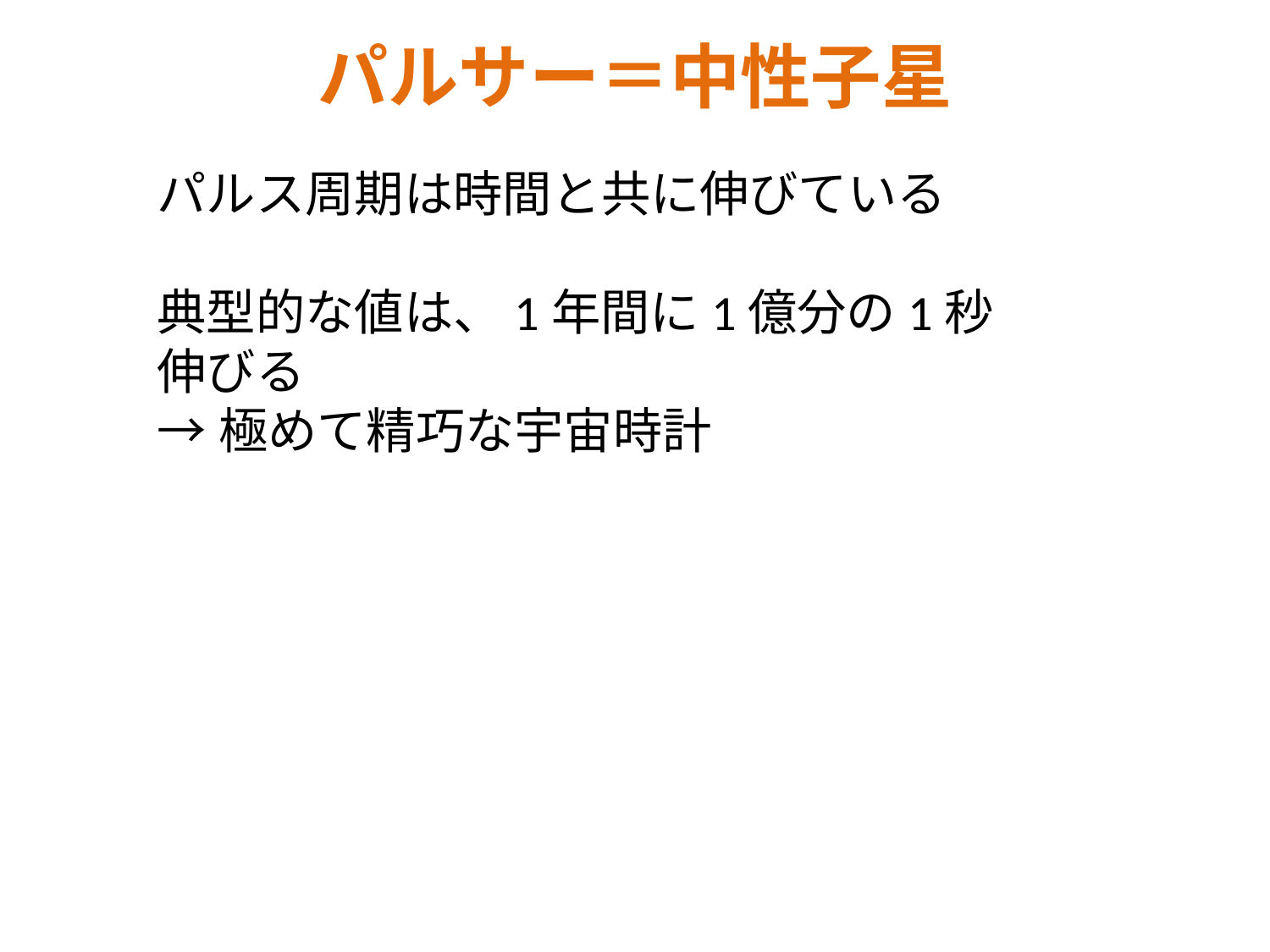

パルサー＝中性子星
パルス周期は時間と共に伸びている

典型的な値は、1年間に1億分の1秒伸びる
→極めて精巧な宇宙時計